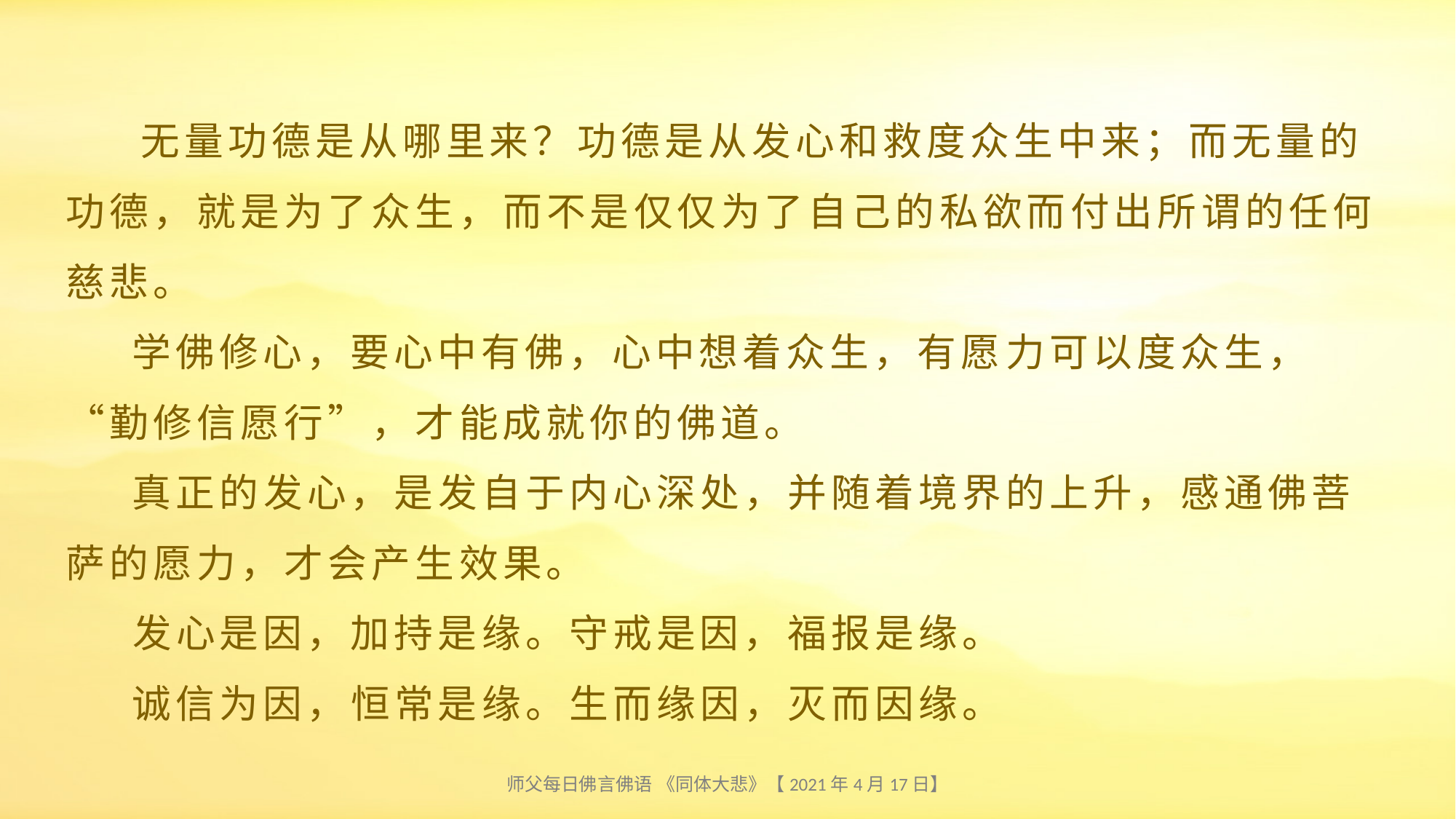

# 无量功德是从哪里来？功德是从发心和救度众生中来；而无量的功德，就是为了众生，而不是仅仅为了自己的私欲而付出所谓的任何慈悲。 学佛修心，要心中有佛，心中想着众生，有愿力可以度众生，“勤修信愿行”，才能成就你的佛道。 真正的发心，是发自于内心深处，并随着境界的上升，感通佛菩萨的愿力，才会产生效果。 发心是因，加持是缘。守戒是因，福报是缘。 诚信为因，恒常是缘。生而缘因，灭而因缘。
师父每日佛言佛语 《同体大悲》【2021年4月17日】